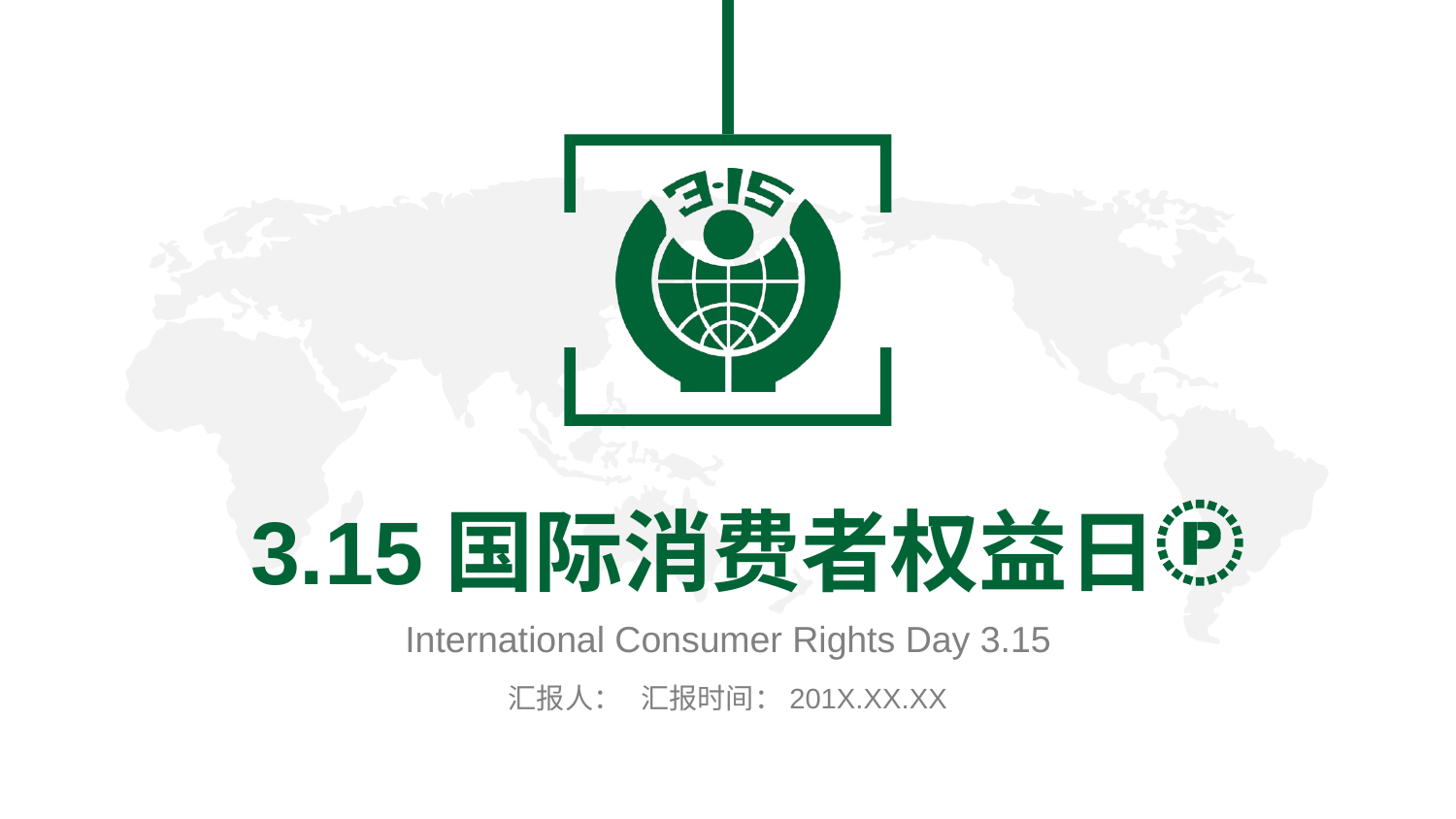

3.15国际消费者权益日

International Consumer Rights Day 3.15
汇报人：   汇报时间：201X.XX.XX